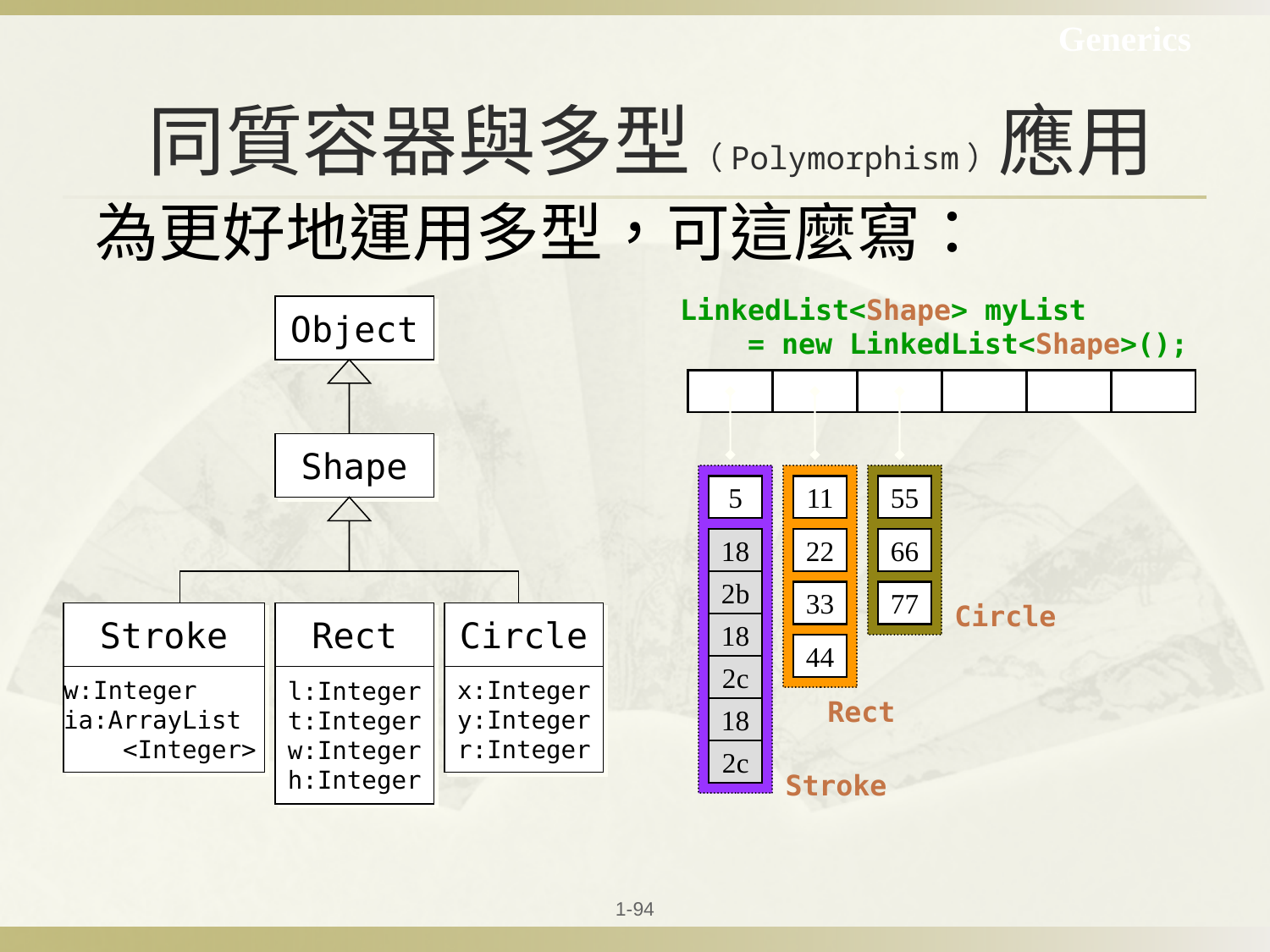

Generics
# 同質容器與多型（Polymorphism）應用
為更好地運用多型，可這麼寫：

LinkedList<Shape> myList
    = new LinkedList<Shape>();
Object

Shape

5
11
55

18
22
66

2b
33
77
Circle
Stroke
Rect
Circle
18
44
2c
w:Integer
ia:ArrayList
    <Integer>
l:Integer
t:Integer
w:Integer
h:Integer
x:Integer
y:Integer
r:Integer
Rect
18
2c
Stroke
1-94